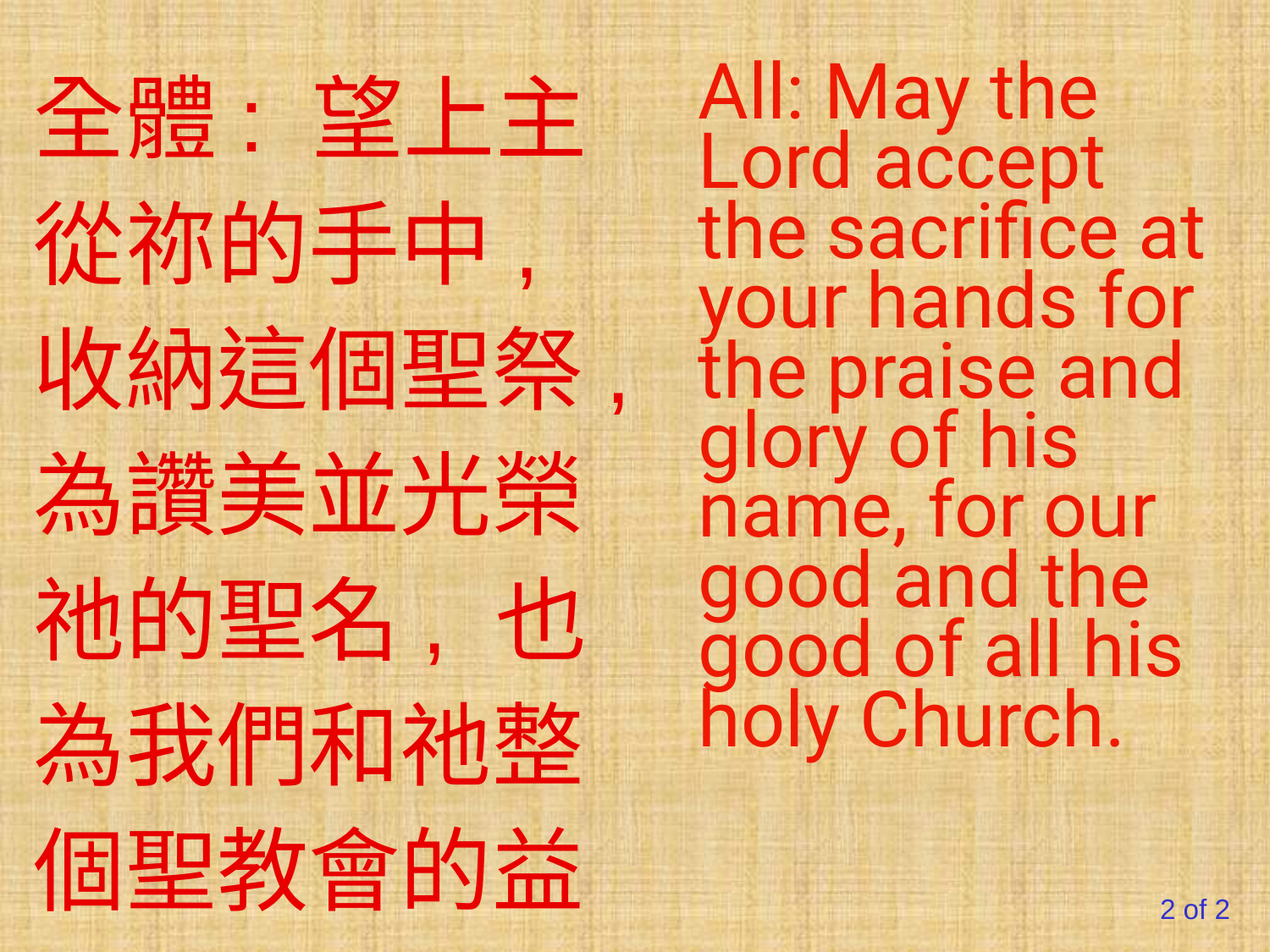

全體: 望上主從祢的手中, 收納這個聖祭, 為讚美並光榮祂的聖名, 也為我們和祂整個聖教會的益處。
All: May the Lord accept the sacrifice at your hands for the praise and glory of his name, for our good and the good of all his holy Church.
2 of 2